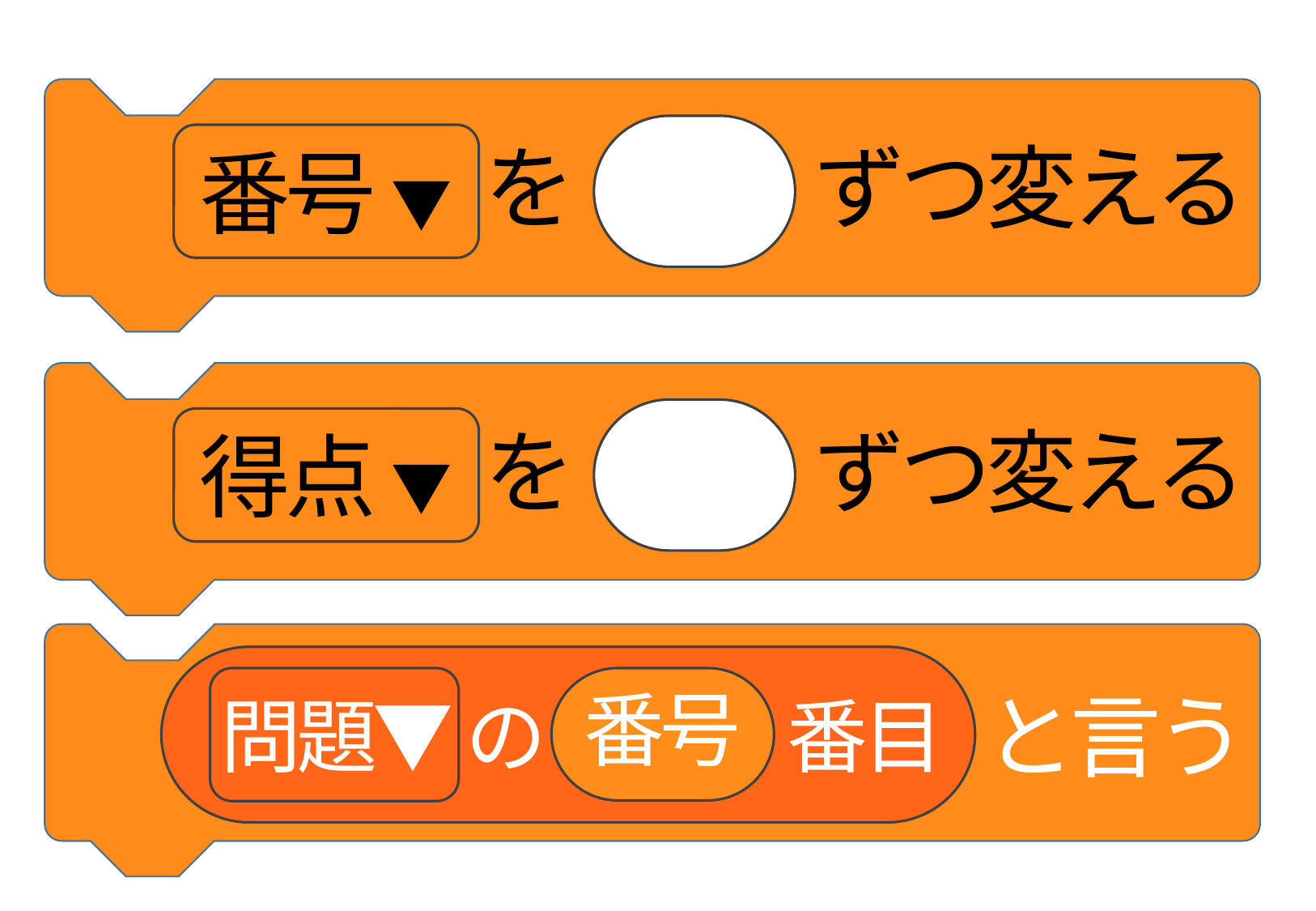

番号 ▼
を
ずつ変える

得点 ▼
を
ずつ変える

番号
番目
問題▼
の
と言う